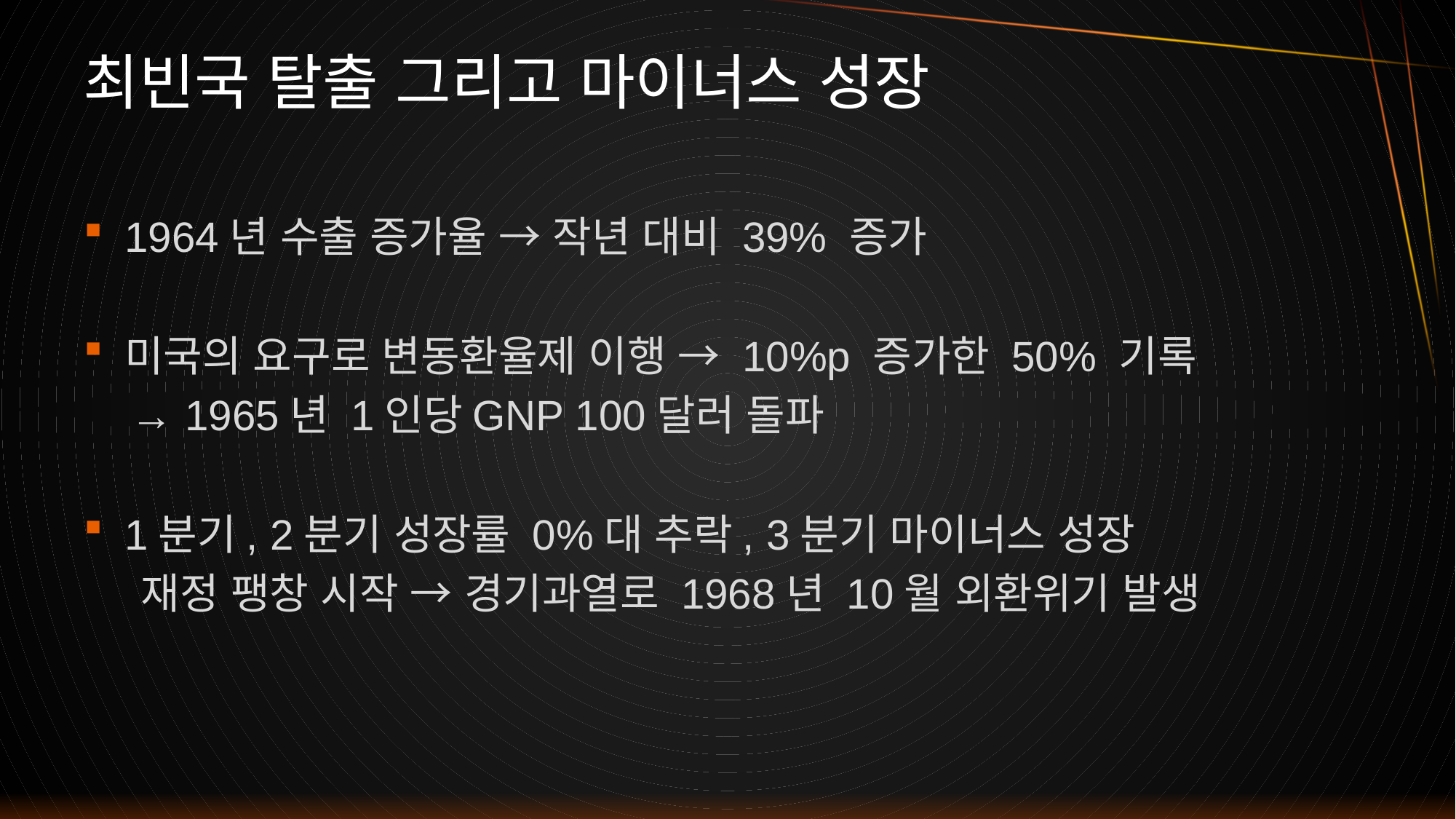

# 최빈국 탈출 그리고 마이너스 성장

1964년 수출 증가율 → 작년 대비 39% 증가

미국의 요구로 변동환율제 이행 → 10%p 증가한 50% 기록
    → 1965년 1인당GNP 100달러 돌파

1분기, 2분기 성장률 0%대 추락, 3분기 마이너스 성장
    재정 팽창 시작 → 경기과열로 1968년 10월 외환위기 발생